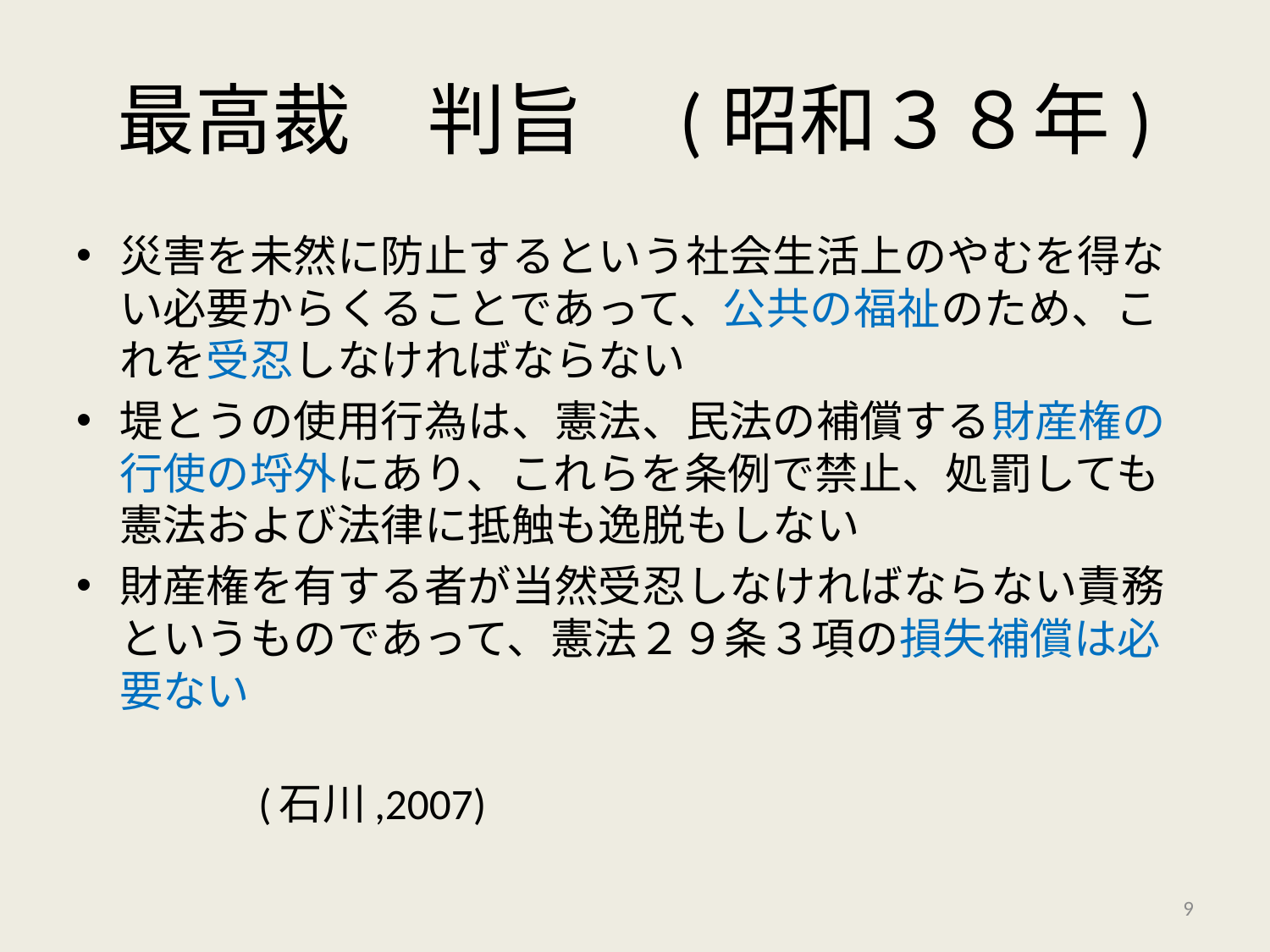

# 最高裁　判旨　(昭和３８年)
災害を未然に防止するという社会生活上のやむを得ない必要からくることであって、公共の福祉のため、これを受忍しなければならない
堤とうの使用行為は、憲法、民法の補償する財産権の行使の埒外にあり、これらを条例で禁止、処罰しても憲法および法律に抵触も逸脱もしない
財産権を有する者が当然受忍しなければならない責務というものであって、憲法２９条３項の損失補償は必要ない
　　　　　　　　　　　　　　　　　　　　　　　　　　　　(石川,2007)
9